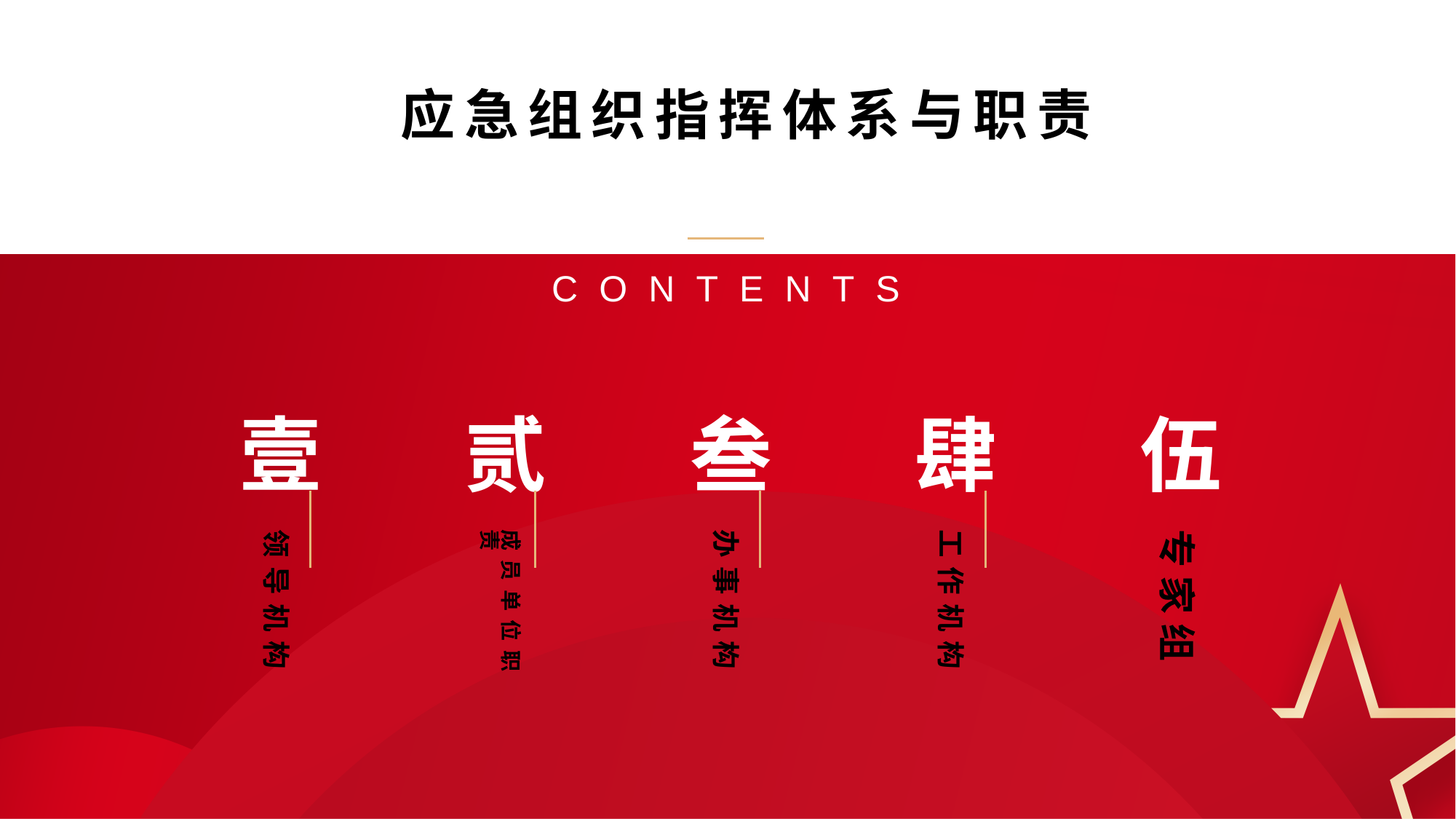

应急组织指挥体系与职责

CONTENTS
壹
贰
叁
肆
伍
领导机构
成员单位职责
办事机构
工作机构
专家组